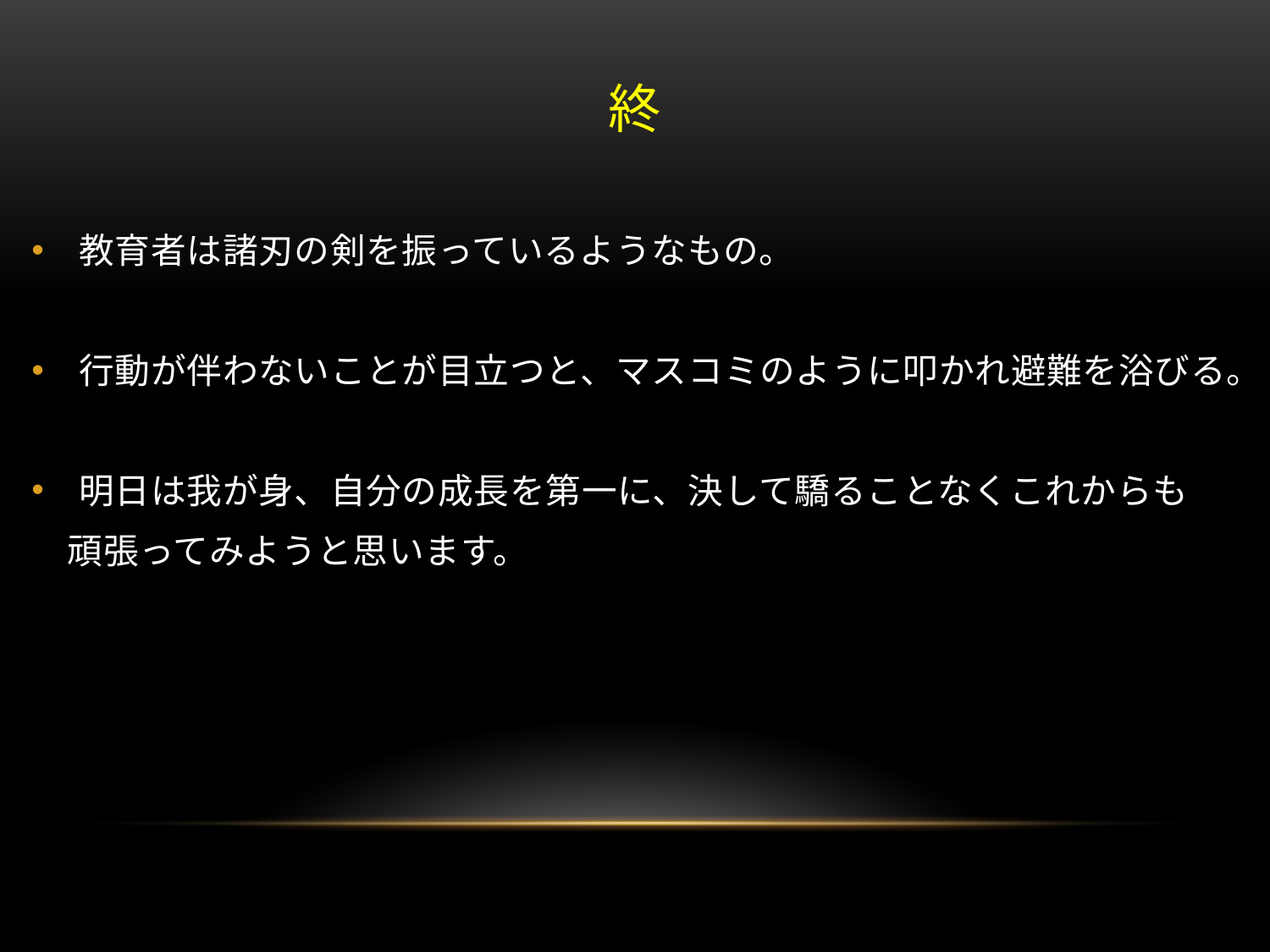

# 終
教育者は諸刃の剣を振っているようなもの。

行動が伴わないことが目立つと、マスコミのように叩かれ避難を浴びる。

明日は我が身、自分の成長を第一に、決して驕ることなくこれからも
　頑張ってみようと思います。